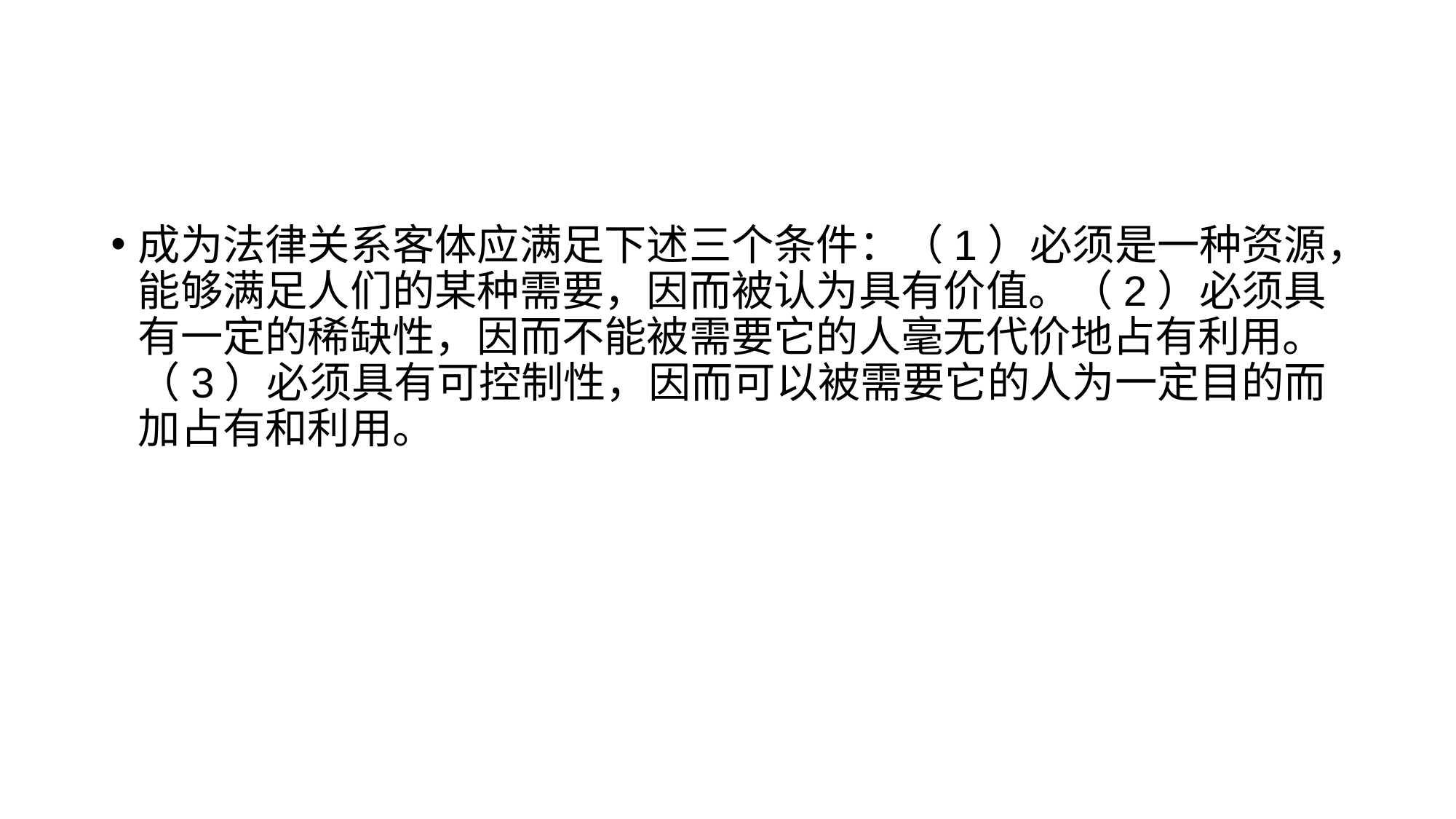

#
成为法律关系客体应满足下述三个条件：（1）必须是一种资源，能够满足人们的某种需要，因而被认为具有价值。（2）必须具有一定的稀缺性，因而不能被需要它的人毫无代价地占有利用。（3）必须具有可控制性，因而可以被需要它的人为一定目的而加占有和利用。